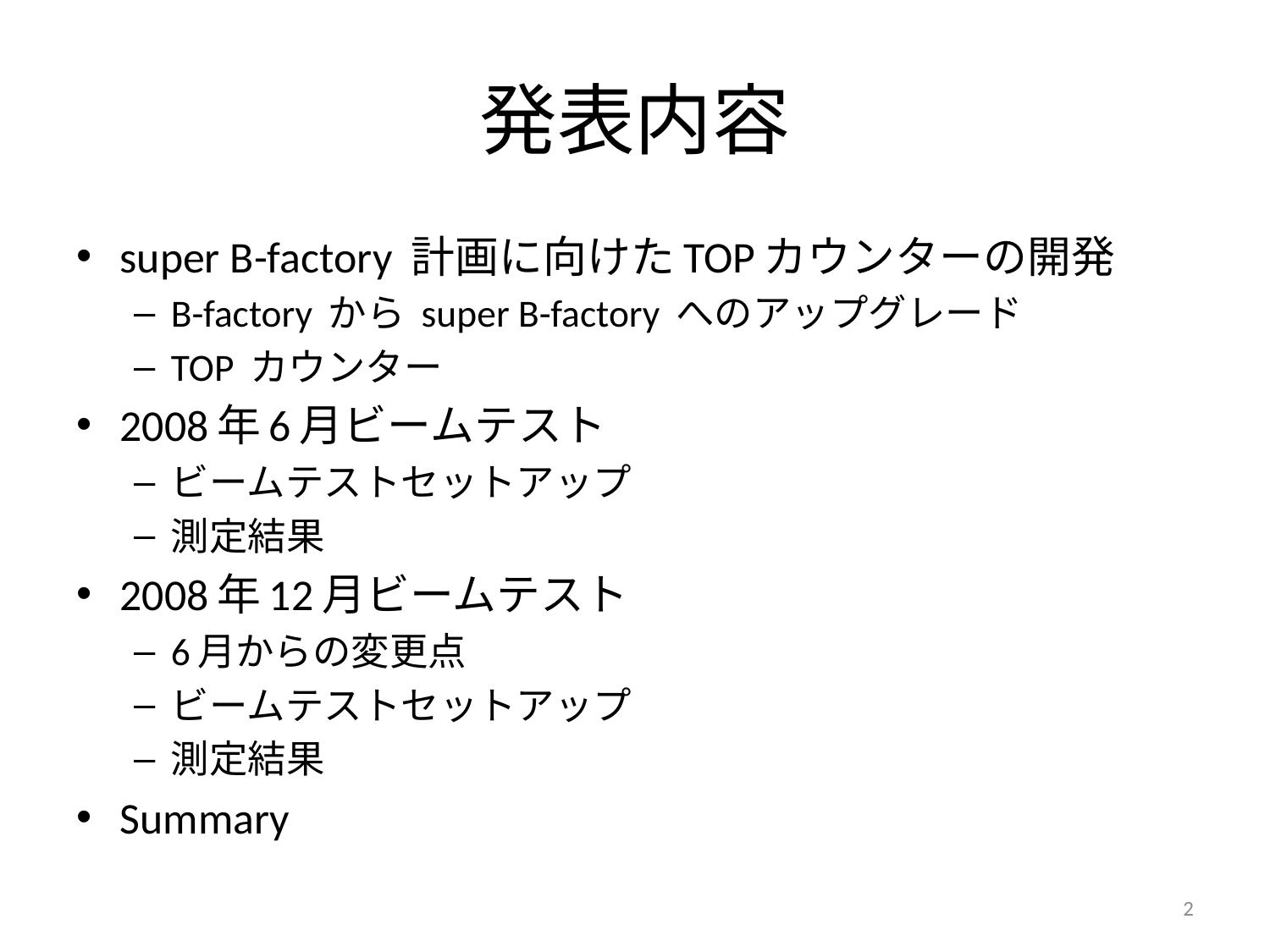

# 発表内容
super B-factory 計画に向けたTOPカウンターの開発
B-factory から super B-factory へのアップグレード
TOP カウンター
2008年6月ビームテスト
ビームテストセットアップ
測定結果
2008年12月ビームテスト
6月からの変更点
ビームテストセットアップ
測定結果
Summary
2